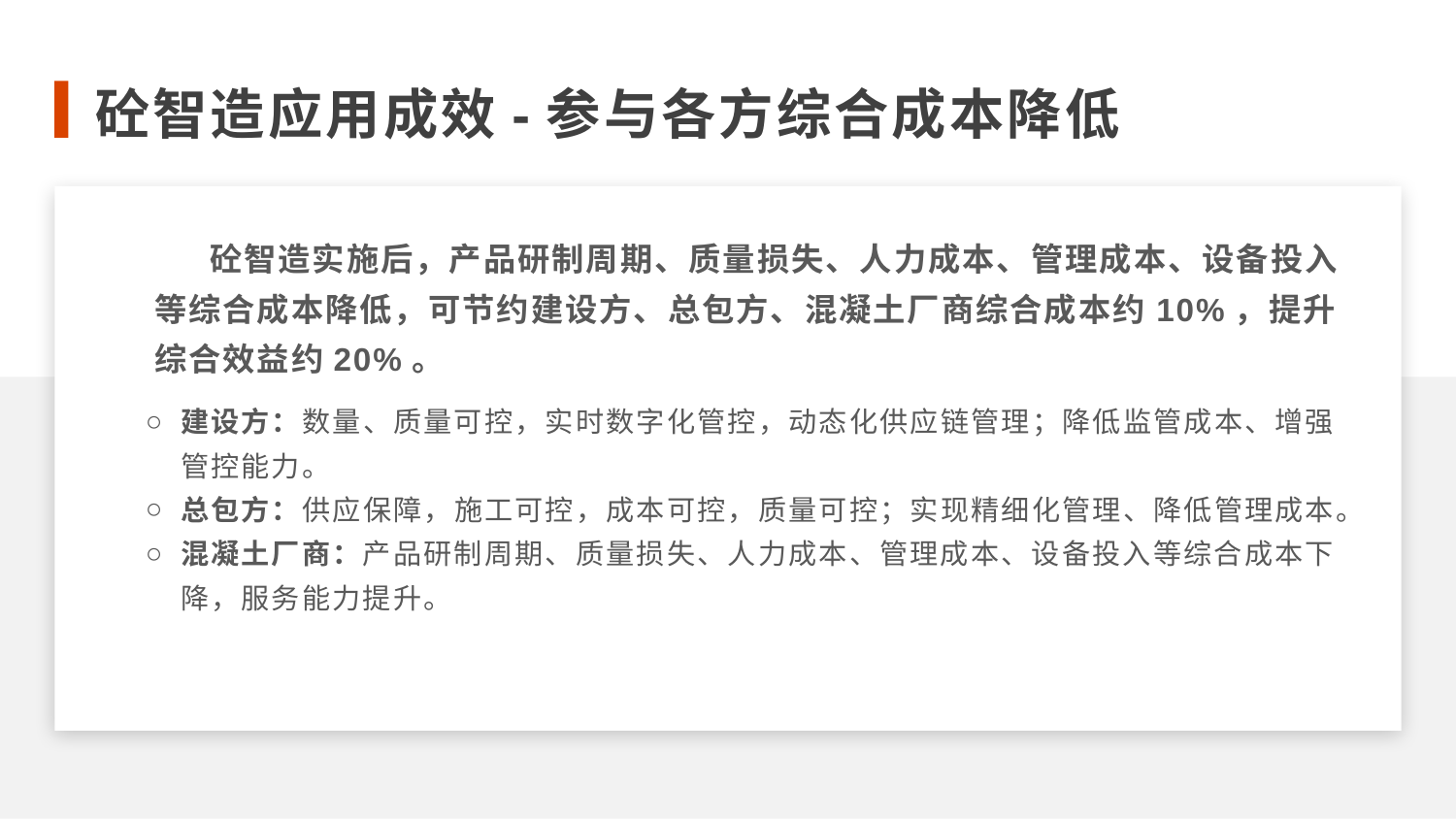

砼智造应用成效-参与各方综合成本降低

           砼智造实施后，产品研制周期、质量损失、人力成本、管理成本、设备投入等综合成本降低，可节约建设方、总包方、混凝土厂商综合成本约10%，提升综合效益约20%。
建设方：数量、质量可控，实时数字化管控，动态化供应链管理；降低监管成本、增强管控能力。
总包方：供应保障，施工可控，成本可控，质量可控；实现精细化管理、降低管理成本。
混凝土厂商：产品研制周期、质量损失、人力成本、管理成本、设备投入等综合成本下降，服务能力提升。